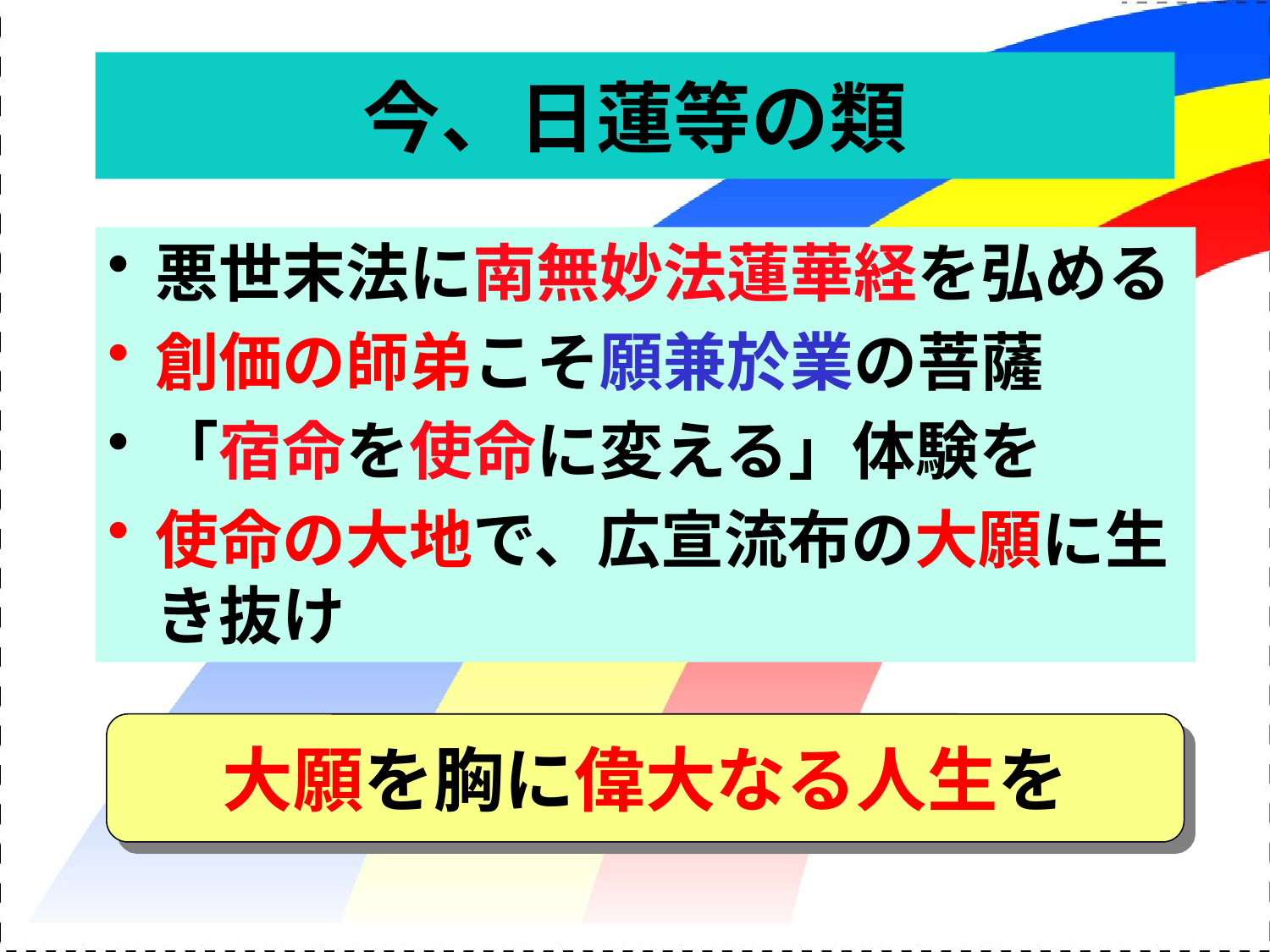

# 今、日蓮等の類
悪世末法に南無妙法蓮華経を弘める
創価の師弟こそ願兼於業の菩薩
「宿命を使命に変える」体験を
使命の大地で、広宣流布の大願に生き抜け
大願を胸に偉大なる人生を